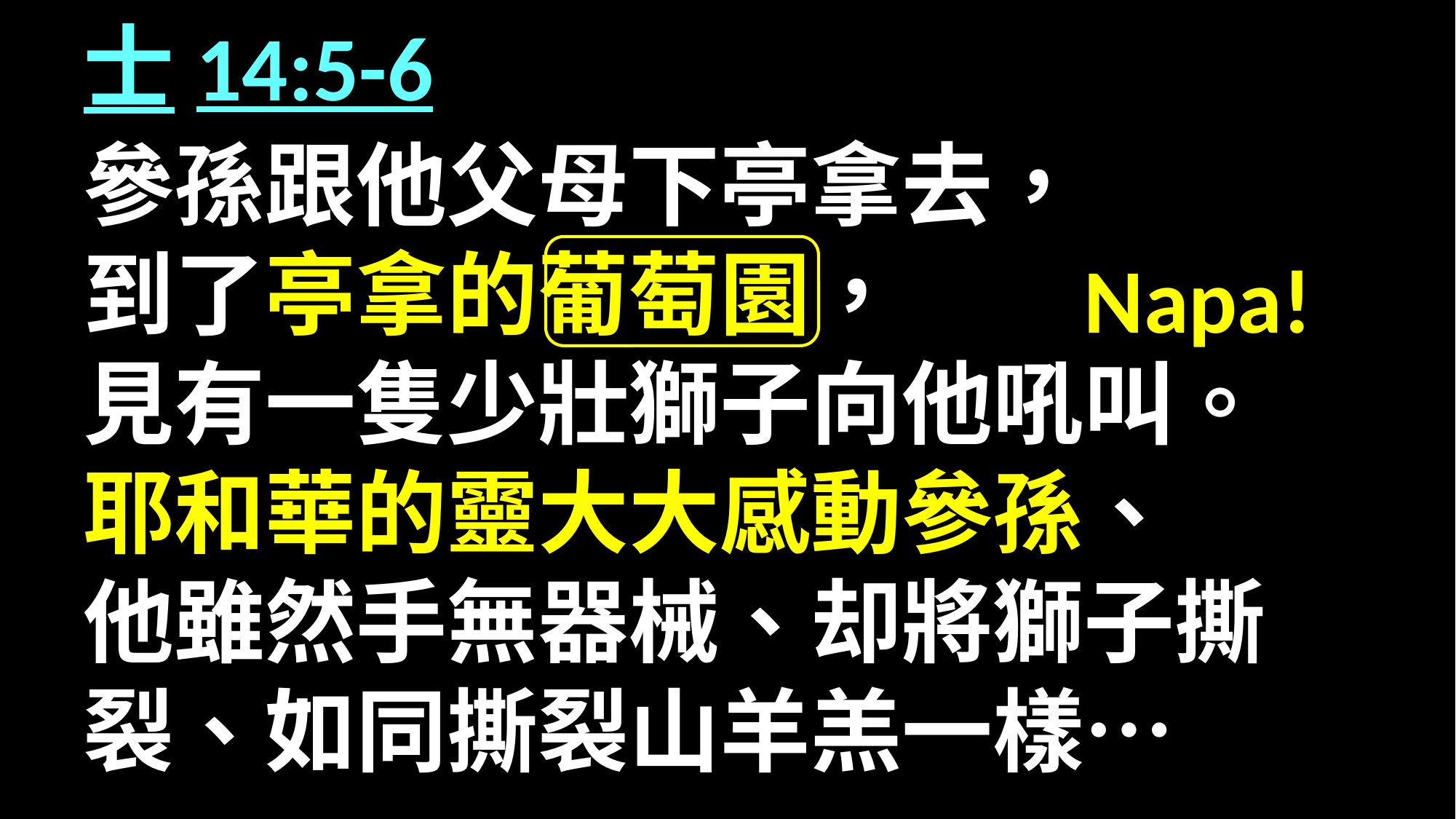

士14:5-6
參孫跟他父母下亭拿去，
到了亭拿的葡萄園，
見有一隻少壯獅子向他吼叫。
耶和華的靈大大感動參孫、
他雖然手無器械、却將獅子撕裂、如同撕裂山羊羔一樣…

Napa!